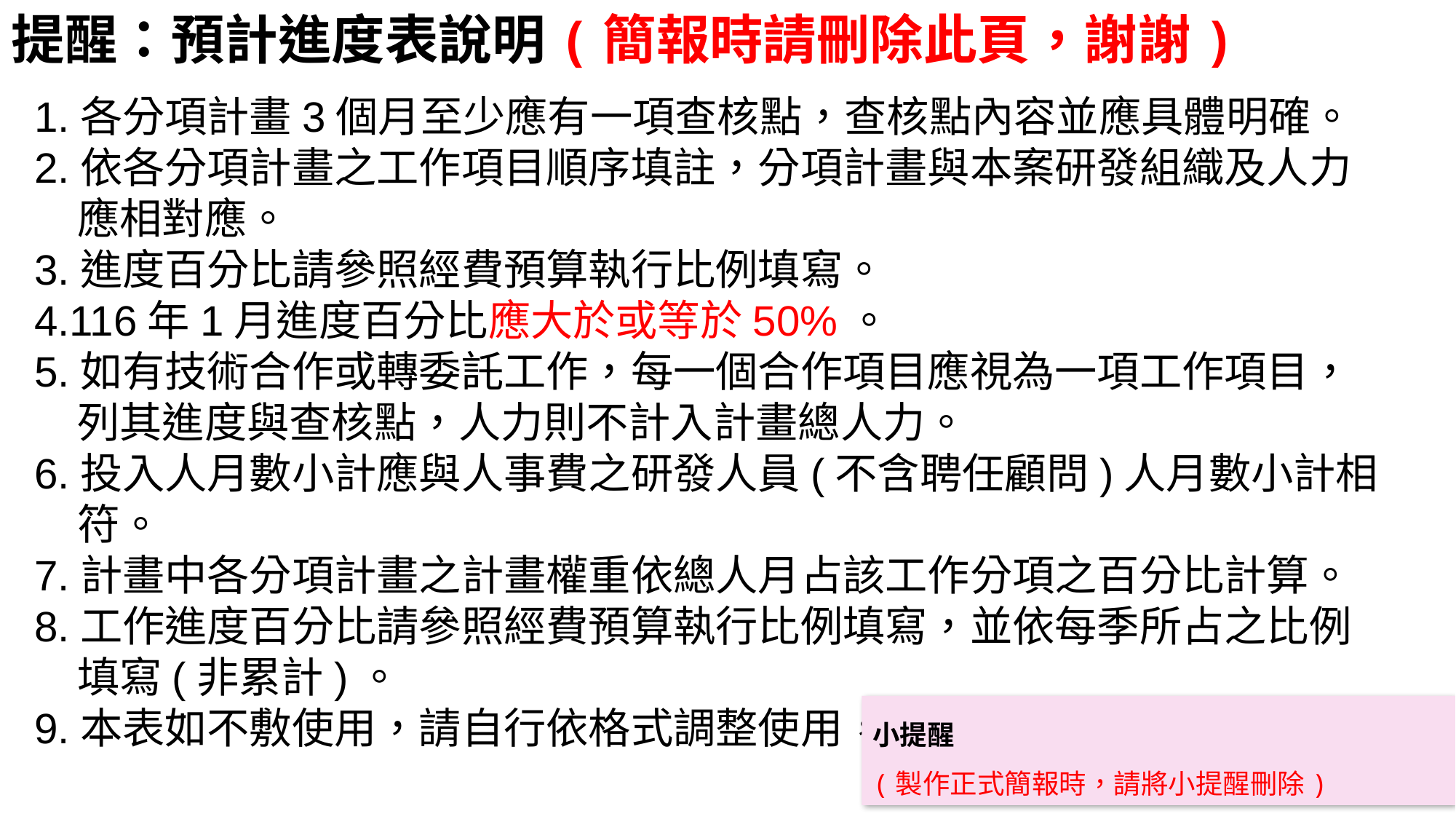

# 提醒：預計進度表說明(簡報時請刪除此頁，謝謝)
1.各分項計畫3個月至少應有一項查核點，查核點內容並應具體明確。
2.依各分項計畫之工作項目順序填註，分項計畫與本案研發組織及人力應相對應。
3.進度百分比請參照經費預算執行比例填寫。
4.116年1月進度百分比應大於或等於50%。
5.如有技術合作或轉委託工作，每一個合作項目應視為一項工作項目，列其進度與查核點，人力則不計入計畫總人力。
6.投入人月數小計應與人事費之研發人員(不含聘任顧問)人月數小計相符。
7.計畫中各分項計畫之計畫權重依總人月占該工作分項之百分比計算。
8.工作進度百分比請參照經費預算執行比例填寫，並依每季所占之比例填寫(非累計)。
9.本表如不敷使用，請自行依格式調整使用，可跨越兩頁。
小提醒
(製作正式簡報時，請將小提醒刪除)